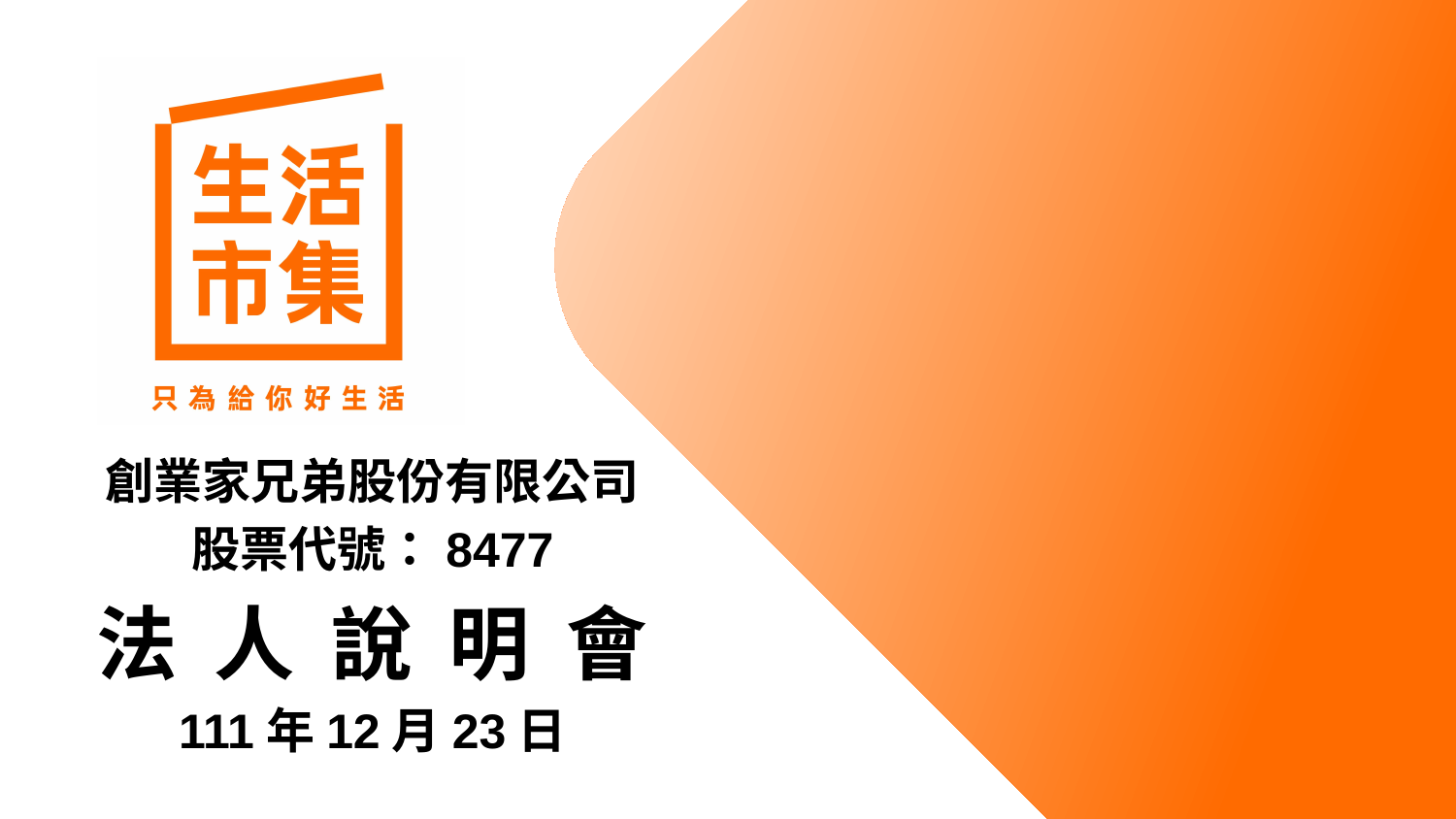

創業家兄弟股份有限公司
股票代號：8477
法  人  說  明  會
111年12月23日